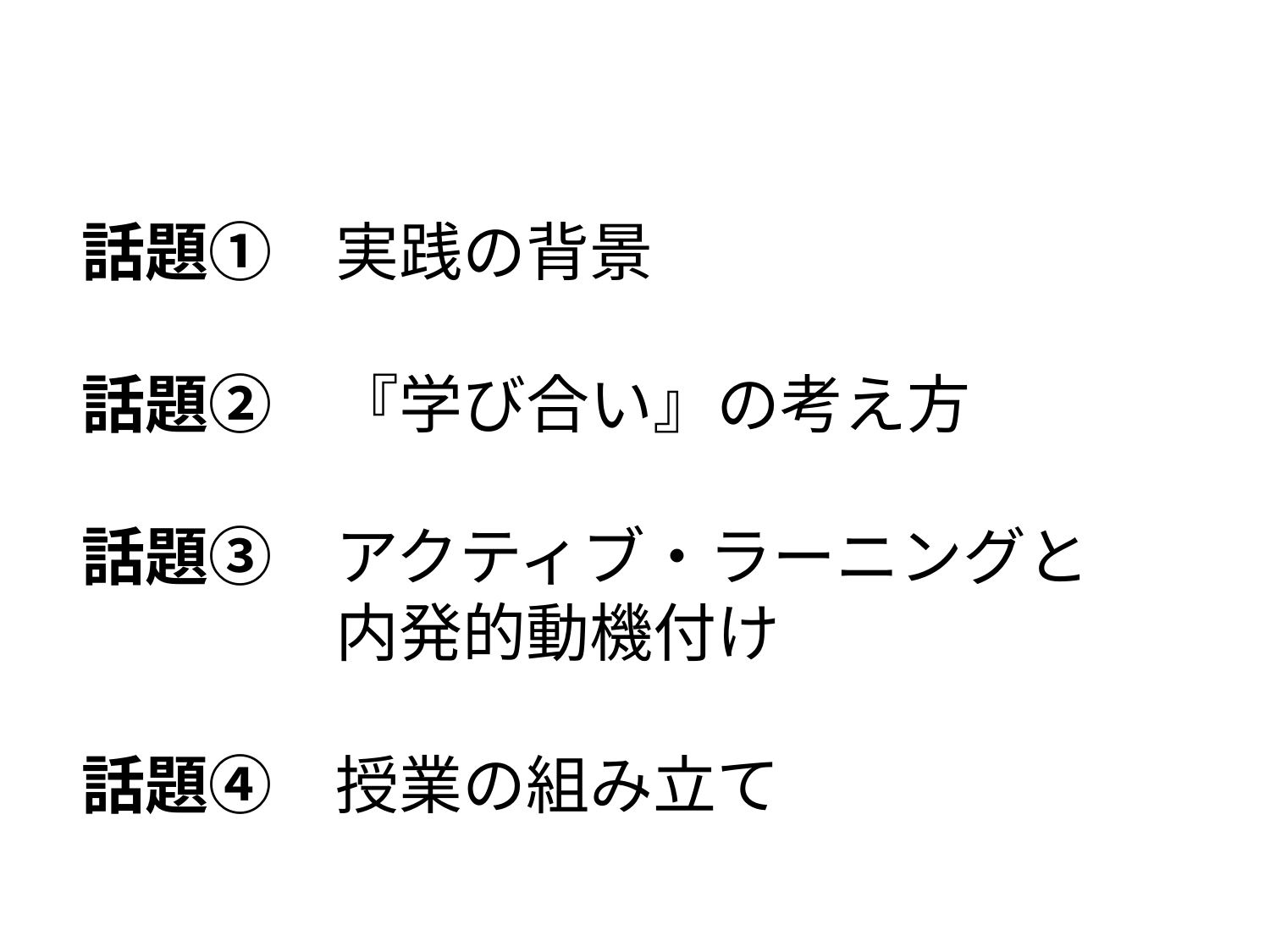

話題①　実践の背景

話題②　『学び合い』の考え方

話題③　アクティブ・ラーニングと
　　　　内発的動機付け

話題④　授業の組み立て